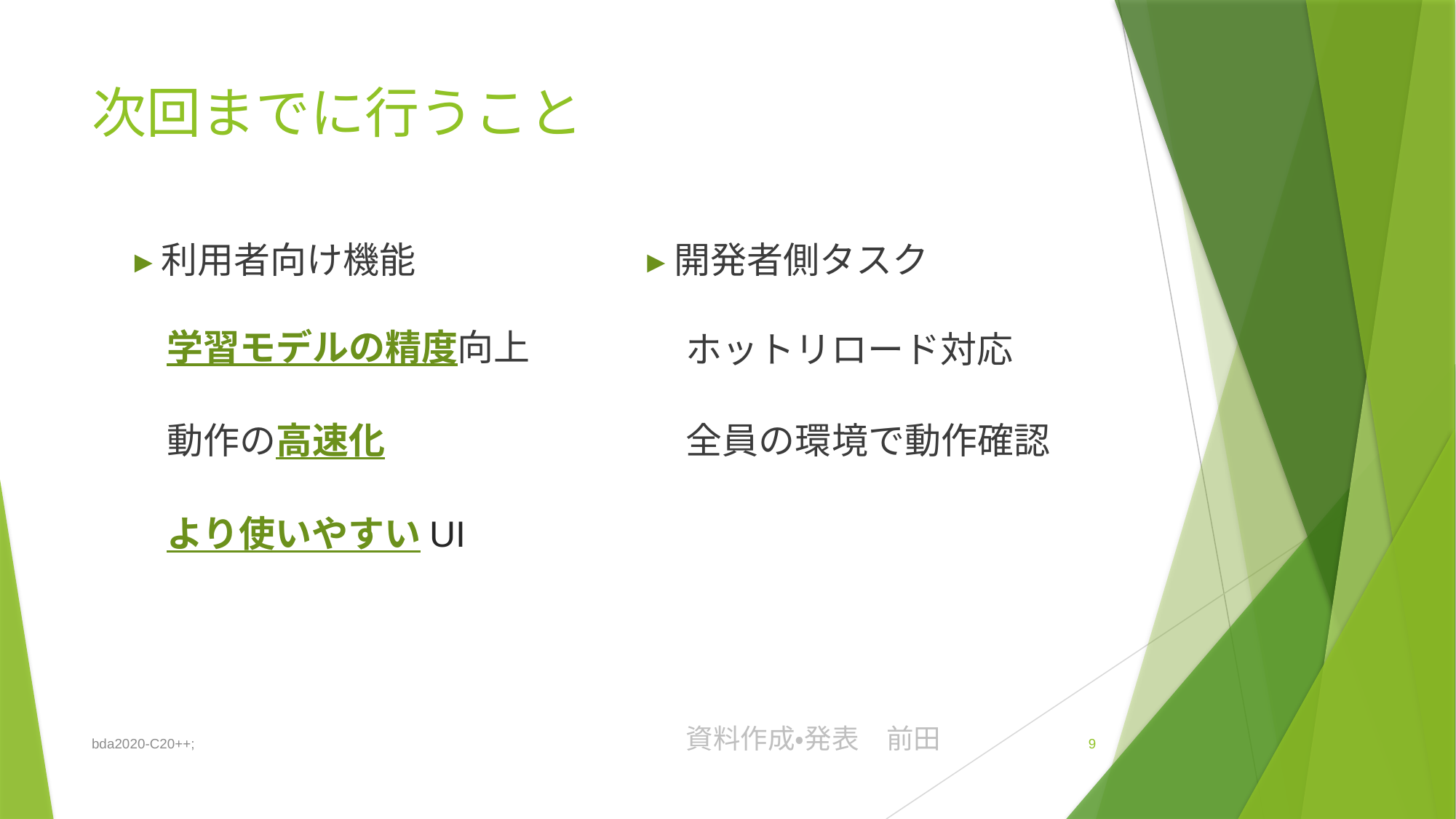

# 次回までに行うこと
▸利用者向け機能
▸開発者側タスク
学習モデルの精度向上
ホットリロード対応
全員の環境で動作確認
動作の高速化
より使いやすいUI
資料作成・発表　前田
bda2020-C20++;
9